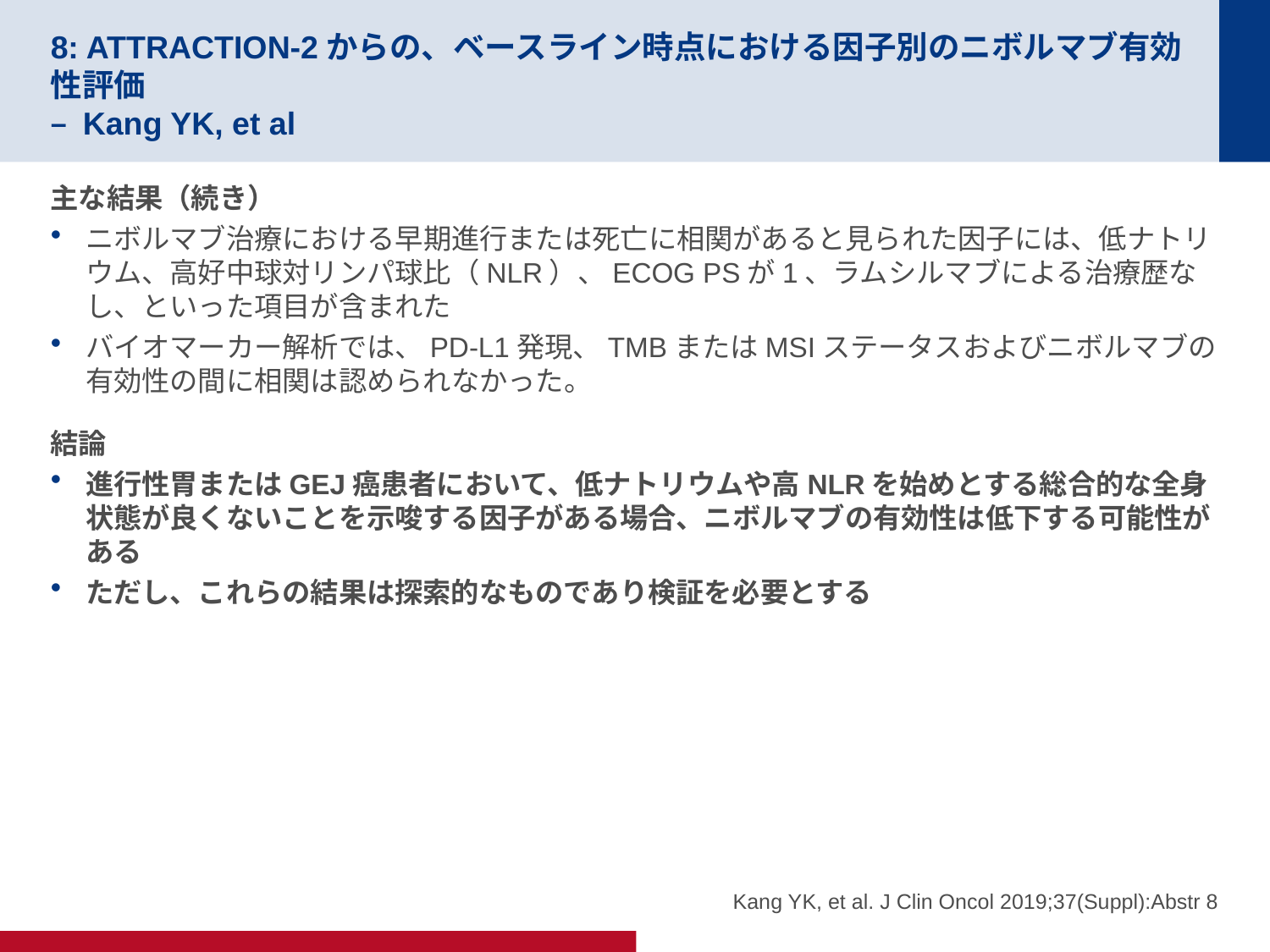

# 8: ATTRACTION-2からの、ベースライン時点における因子別のニボルマブ有効性評価 – Kang YK, et al
主な結果（続き）
ニボルマブ治療における早期進行または死亡に相関があると見られた因子には、低ナトリウム、高好中球対リンパ球比（NLR）、ECOG PSが1、ラムシルマブによる治療歴なし、といった項目が含まれた
バイオマーカー解析では、PD-L1発現、TMBまたはMSIステータスおよびニボルマブの有効性の間に相関は認められなかった。
結論
進行性胃またはGEJ癌患者において、低ナトリウムや高NLRを始めとする総合的な全身状態が良くないことを示唆する因子がある場合、ニボルマブの有効性は低下する可能性がある
ただし、これらの結果は探索的なものであり検証を必要とする
Kang YK, et al. J Clin Oncol 2019;37(Suppl):Abstr 8